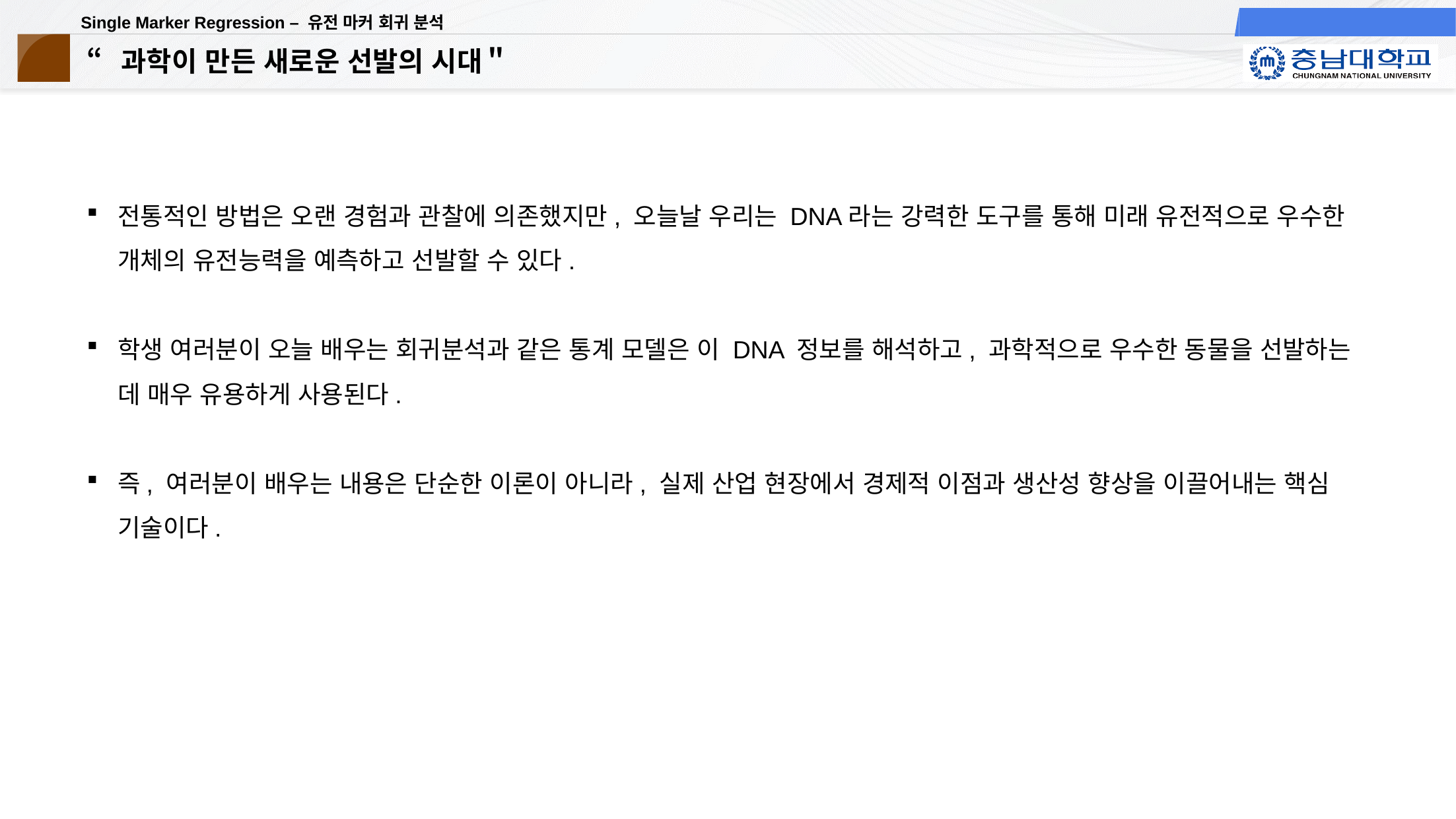

# “과학이 만든 새로운 선발의 시대＂
전통적인 방법은 오랜 경험과 관찰에 의존했지만, 오늘날 우리는 DNA라는 강력한 도구를 통해 미래 유전적으로 우수한 개체의 유전능력을 예측하고 선발할 수 있다.

학생 여러분이 오늘 배우는 회귀분석과 같은 통계 모델은 이 DNA 정보를 해석하고, 과학적으로 우수한 동물을 선발하는 데 매우 유용하게 사용된다.

즉, 여러분이 배우는 내용은 단순한 이론이 아니라, 실제 산업 현장에서 경제적 이점과 생산성 향상을 이끌어내는 핵심 기술이다.